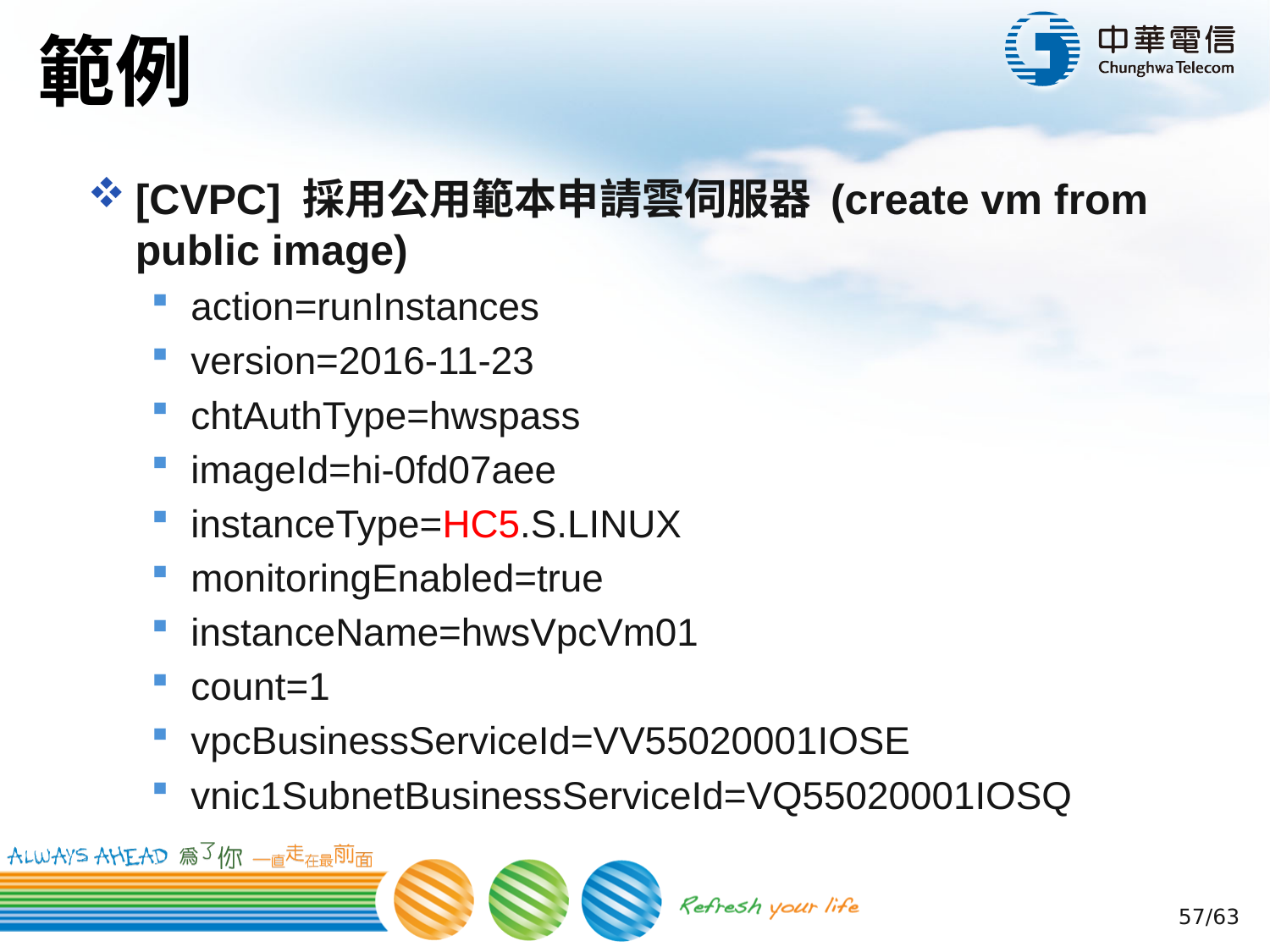

# 範例
[CVPC] 採用公用範本申請雲伺服器 (create vm from public image)
action=runInstances
version=2016-11-23
chtAuthType=hwspass
imageId=hi-0fd07aee
instanceType=HC5.S.LINUX
monitoringEnabled=true
instanceName=hwsVpcVm01
count=1
vpcBusinessServiceId=VV55020001IOSE
vnic1SubnetBusinessServiceId=VQ55020001IOSQ